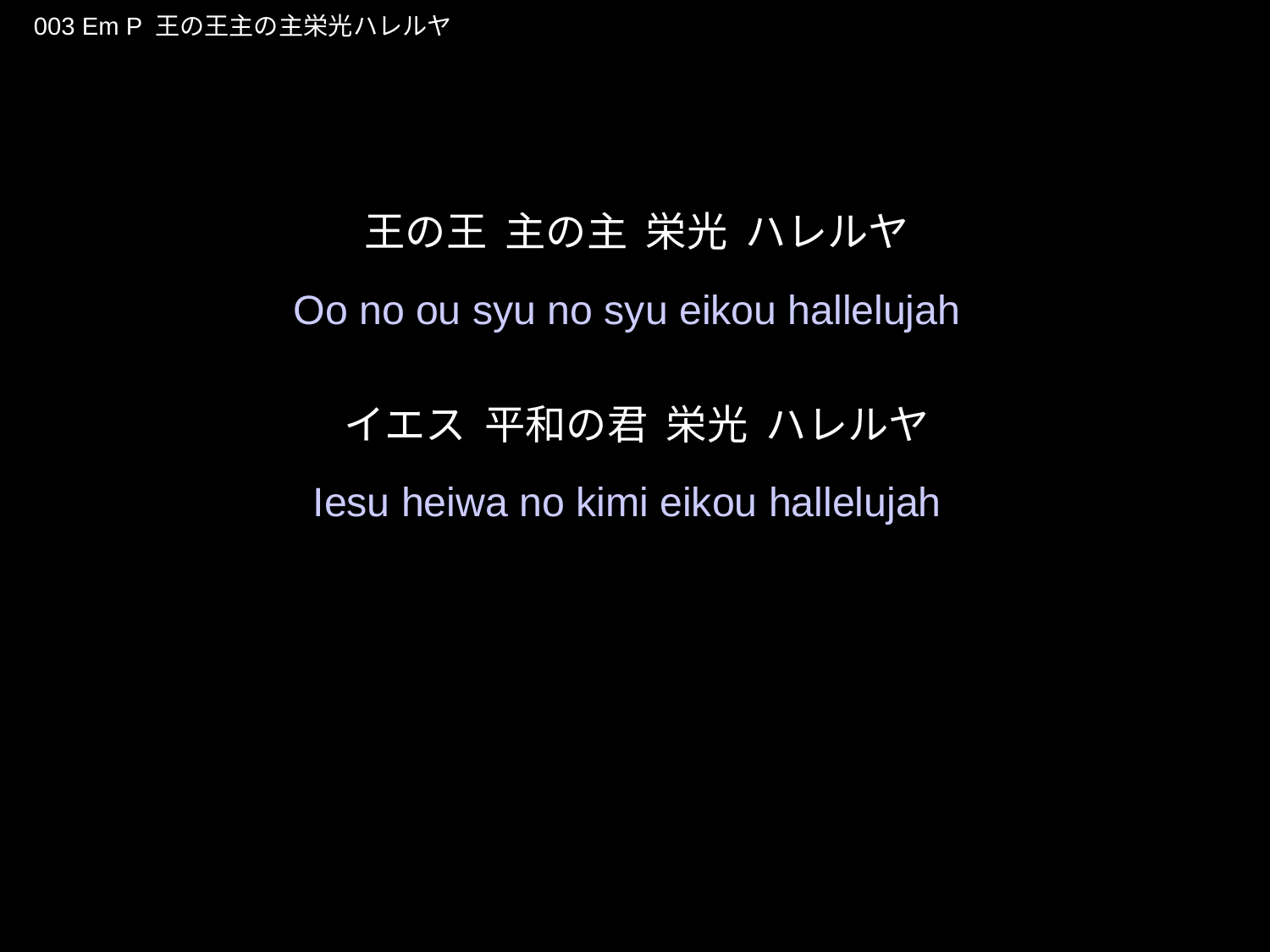

おおいなるぜんのうのほむべきしゅ
★W
003 Em P 王の王主の主栄光ハレルヤ
★５
王の王  主の主  栄光  ハレルヤ

イエス  平和の君  栄光  ハレルヤ
Oo no ou syu no syu eikou hallelujah

Iesu heiwa no kimi eikou hallelujah